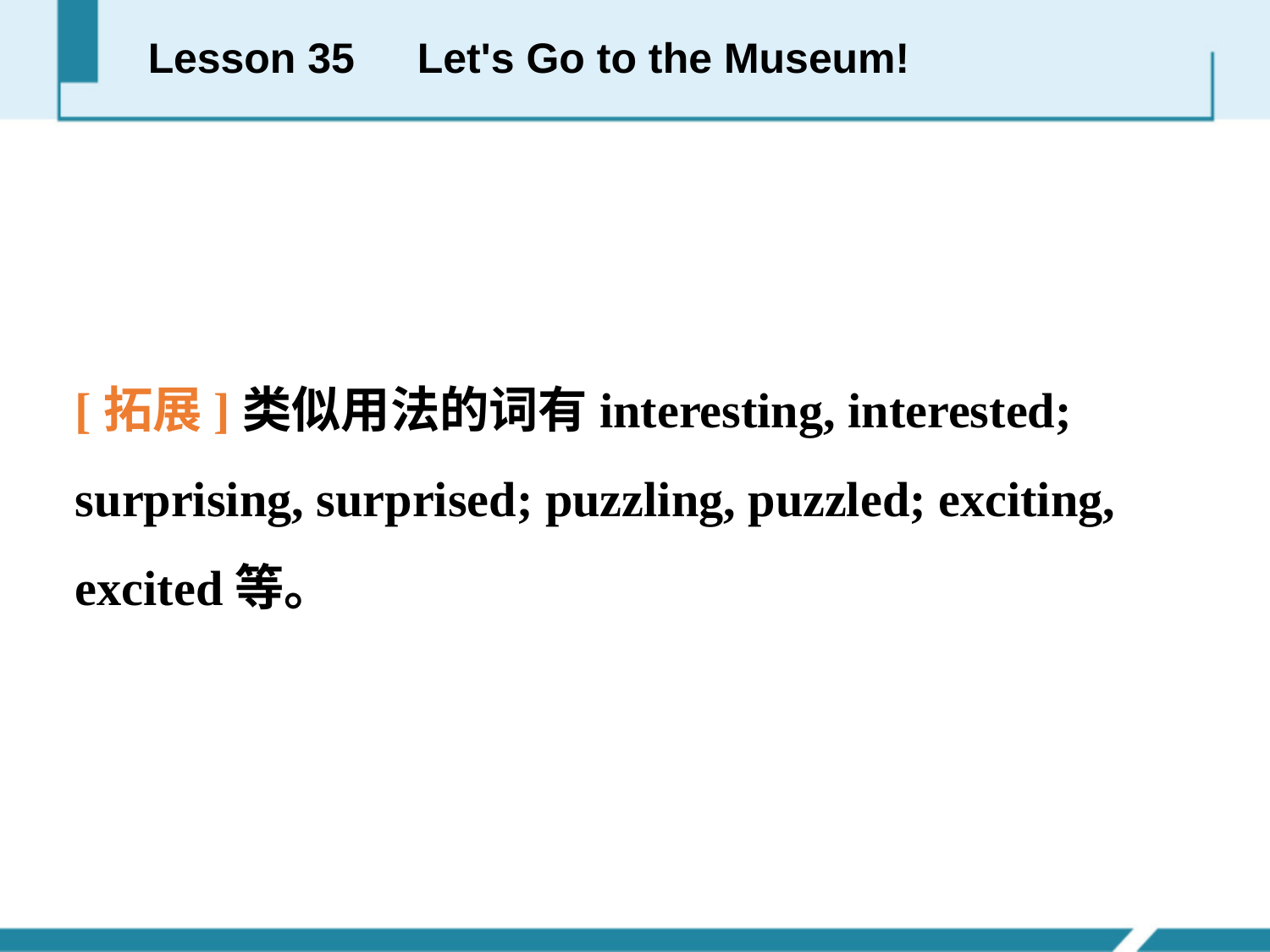

Lesson 35　Let's Go to the Museum!
[拓展]类似用法的词有interesting, interested; surprising, surprised; puzzling, puzzled; exciting, excited等。